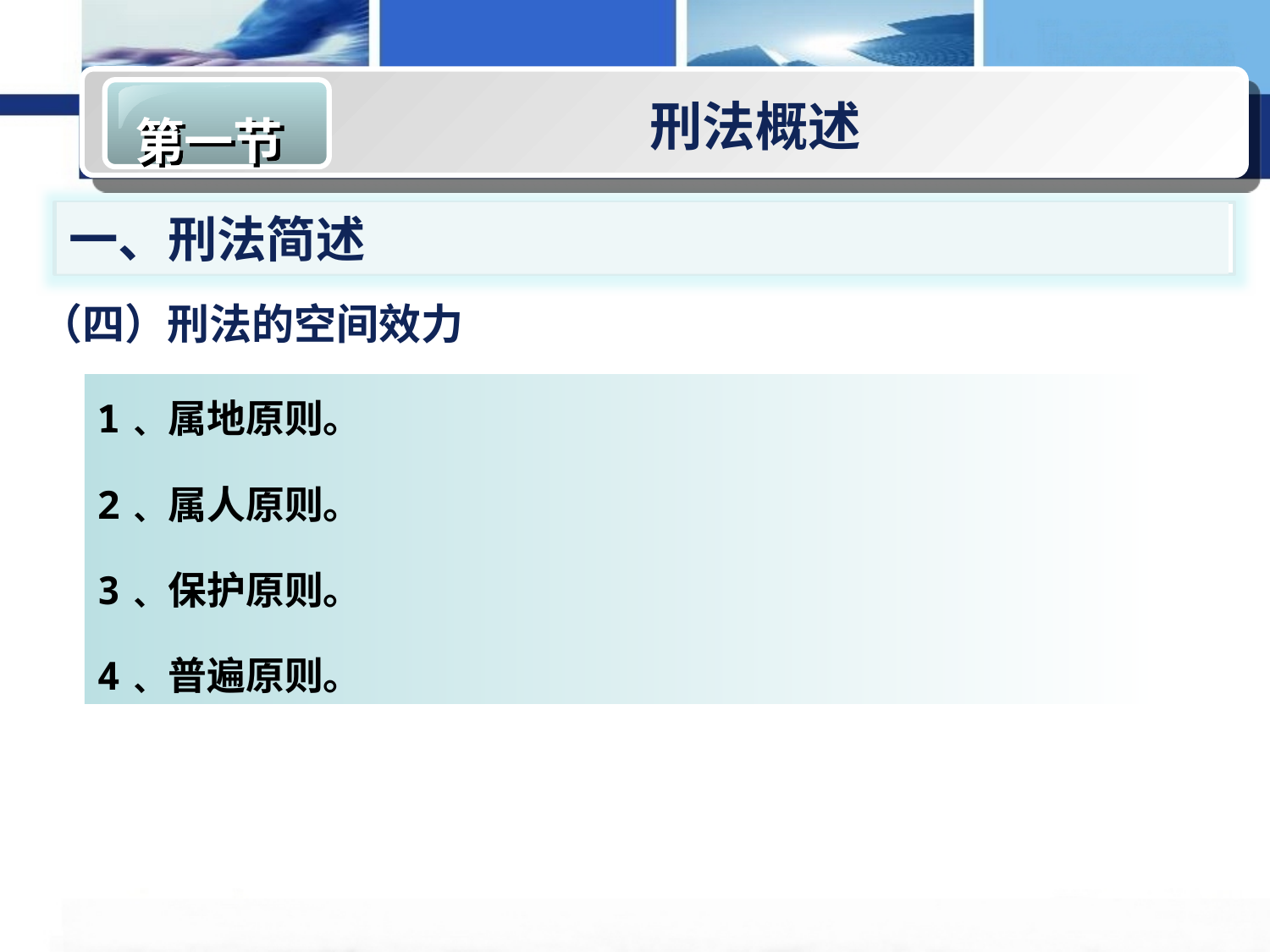

第一节
刑法概述

一、刑法简述
（四）刑法的空间效力
1﹑属地原则。
2﹑属人原则。
3﹑保护原则。
4﹑普遍原则。
5